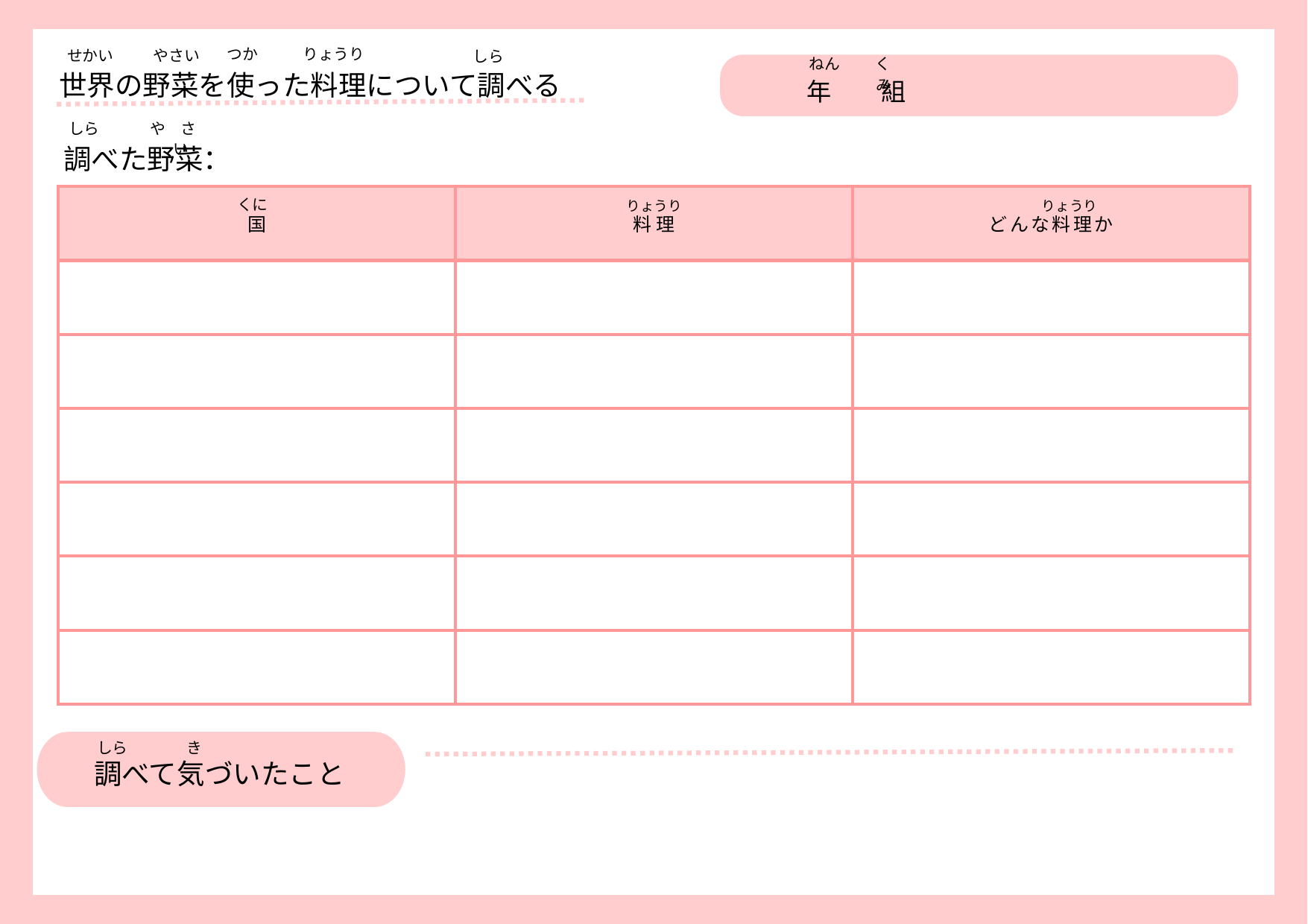

つか
りょうり
せかい
やさい
しら
ねん
くみ

世界の野菜を使った料理について調べる
　年　　組

しら
や　さ　い
調べた野菜：
| 国 | 料理 | どんな料理か |
| --- | --- | --- |
|  |  |  |
|  |  |  |
|  |  |  |
|  |  |  |
|  |  |  |
|  |  |  |
くに
りょうり
りょうり

しら
き

調べて気づいたこと